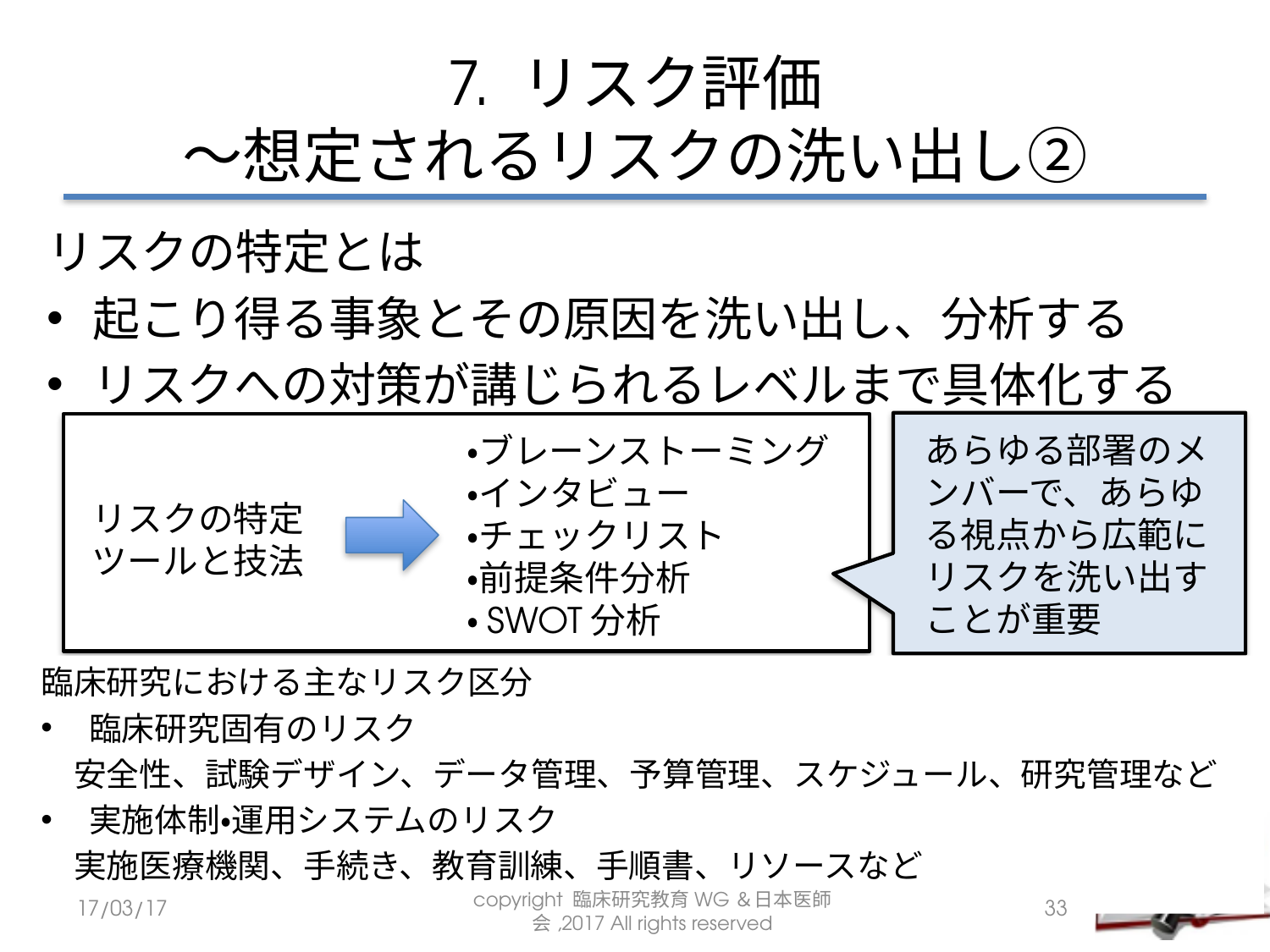

# 7. リスク評価 〜想定されるリスクの洗い出し②
リスクの特定とは
起こり得る事象とその原因を洗い出し、分析する
リスクへの対策が講じられるレベルまで具体化する

あらゆる部署のメンバーで、あらゆる視点から広範にリスクを洗い出すことが重要
・ブレーンストーミング
・インタビュー
・チェックリスト
・前提条件分析
・SWOT分析
リスクの特定
ツールと技法

臨床研究における主なリスク区分
臨床研究固有のリスク
　安全性、試験デザイン、データ管理、予算管理、スケジュール、研究管理など
実施体制・運用システムのリスク
　実施医療機関、手続き、教育訓練、手順書、リソースなど
17/03/17
copyright 臨床研究教育WG＆日本医師会,2017 All rights reserved
33